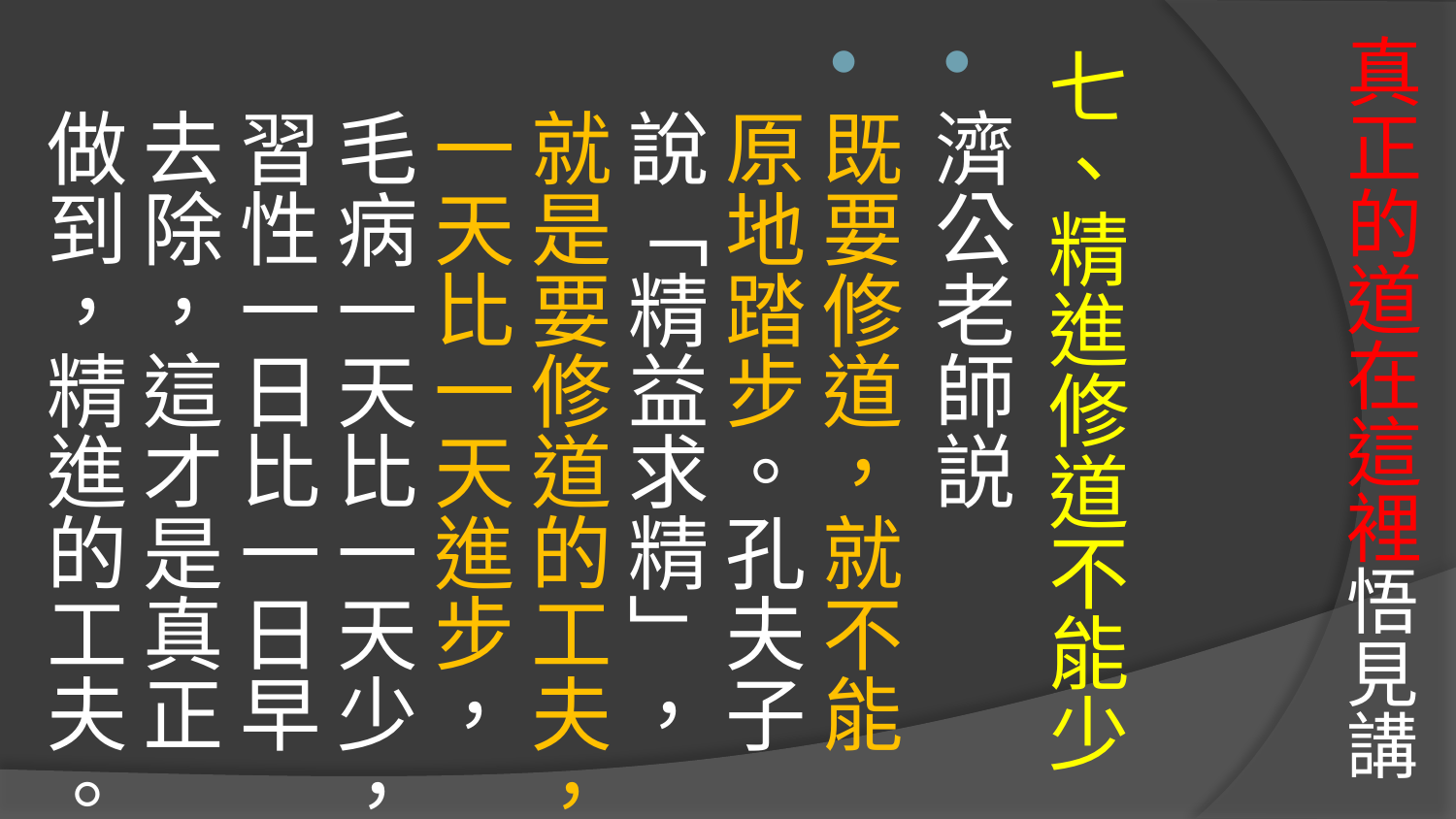

# 真正的道在這裡悟見講
七、精進修道不能少
濟公老師説
既要修道，就不能原地踏步。孔夫子說「精益求精」，就是要修道的工夫，一天比一天進步，毛病一天比一天少，習性一日比一日早去除，這才是真正做到，精進的工夫。